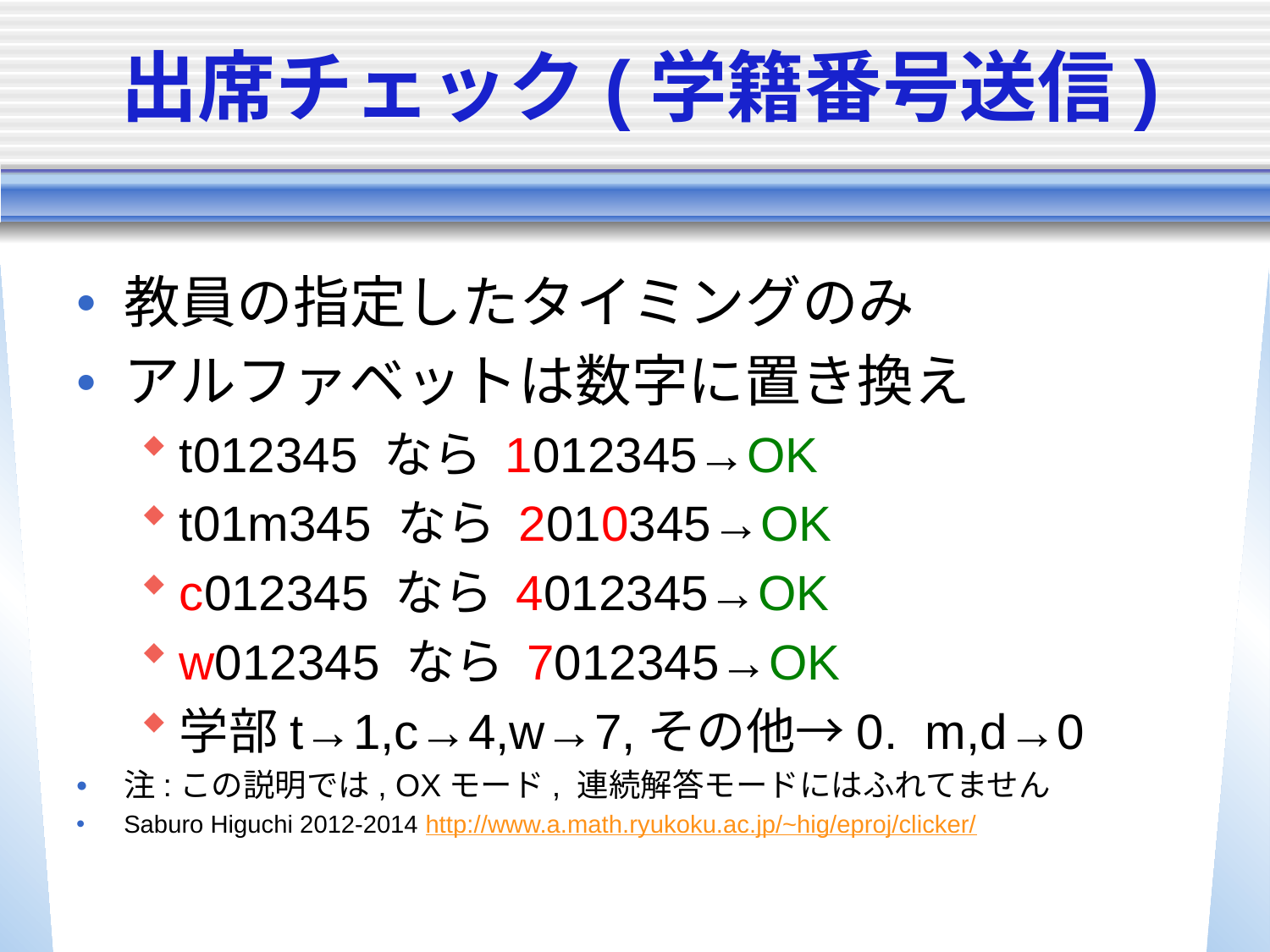

# 出席チェック(学籍番号送信)
教員の指定したタイミングのみ
アルファベットは数字に置き換え
t012345 なら 1012345→OK
t01m345 なら 2010345→OK
c012345 なら 4012345→OK
w012345 なら 7012345→OK
学部t→1,c→4,w→7,その他→0.  m,d→0
注:この説明では, OXモード, 連続解答モードにはふれてません
Saburo Higuchi 2012-2014 http://www.a.math.ryukoku.ac.jp/~hig/eproj/clicker/